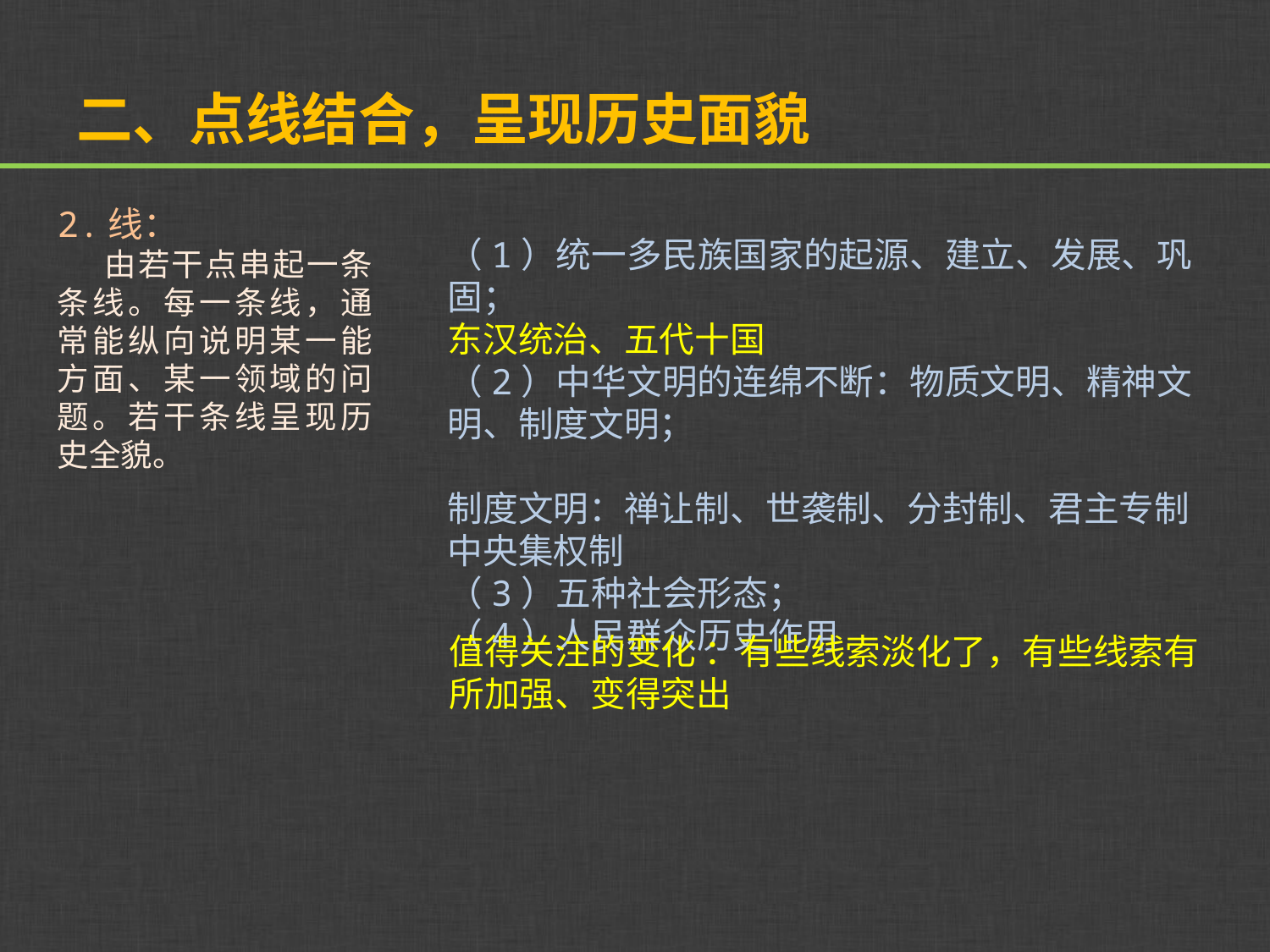

# 二、点线结合，呈现历史面貌
2.线：
    由若干点串起一条条线。每一条线，通常能纵向说明某一能方面、某一领域的问题。若干条线呈现历史全貌。

（1）统一多民族国家的起源、建立、发展、巩固；
东汉统治、五代十国
（2）中华文明的连绵不断：物质文明、精神文明、制度文明；

制度文明：禅让制、世袭制、分封制、君主专制中央集权制
（3）五种社会形态；
（4）人民群众历史作用
值得关注的变化 ：有些线索淡化了，有些线索有所加强、变得突出